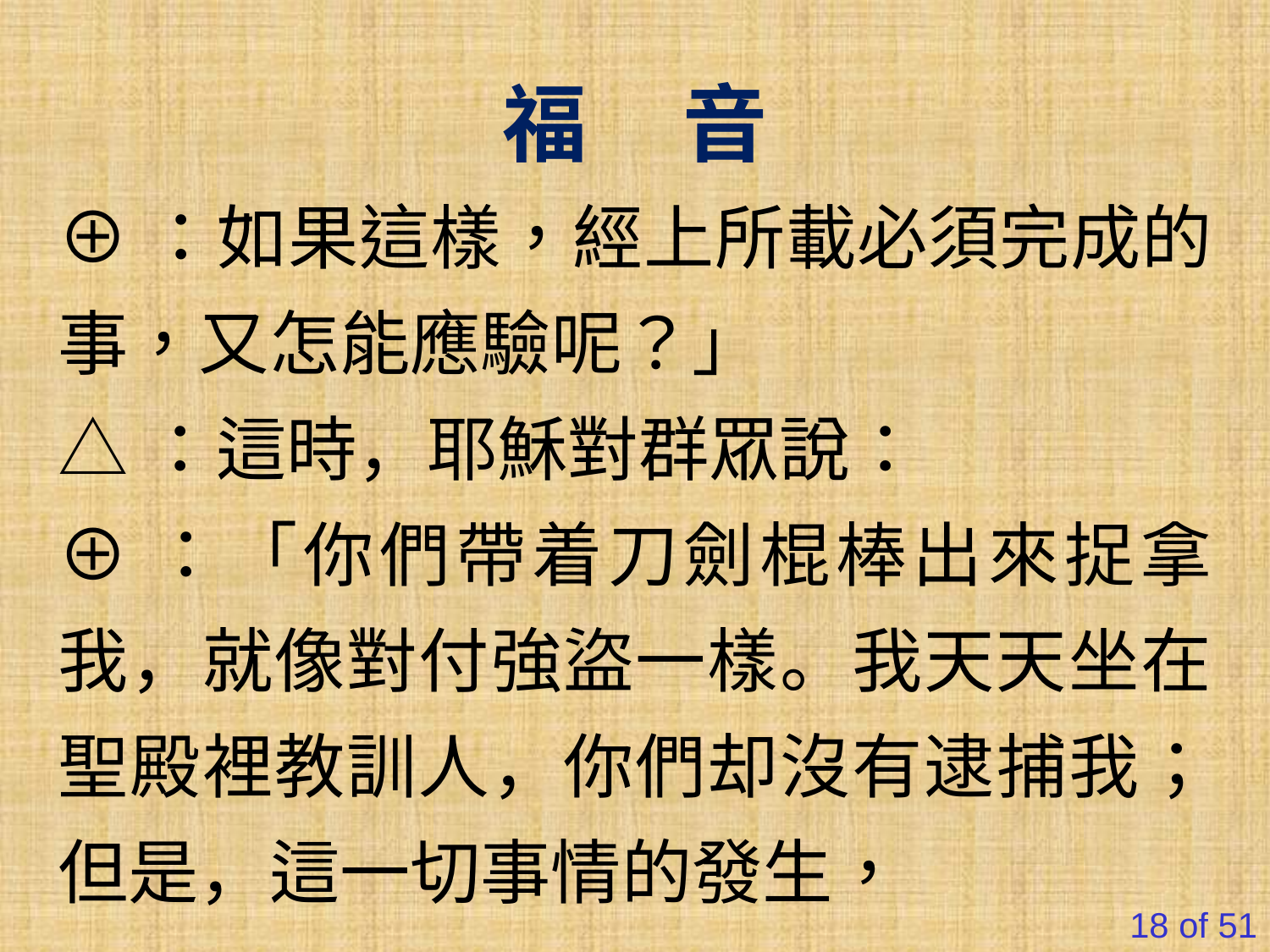

福     音
⊕：如果這樣，經上所載必須完成的事，又怎能應驗呢？」
△：這時，耶穌對群眾說：
⊕：「你們帶着刀劍棍棒出來捉拿我，就像對付強盜一樣。我天天坐在聖殿裡教訓人，你們却沒有逮捕我；但是，這一切事情的發生，
18 of 51